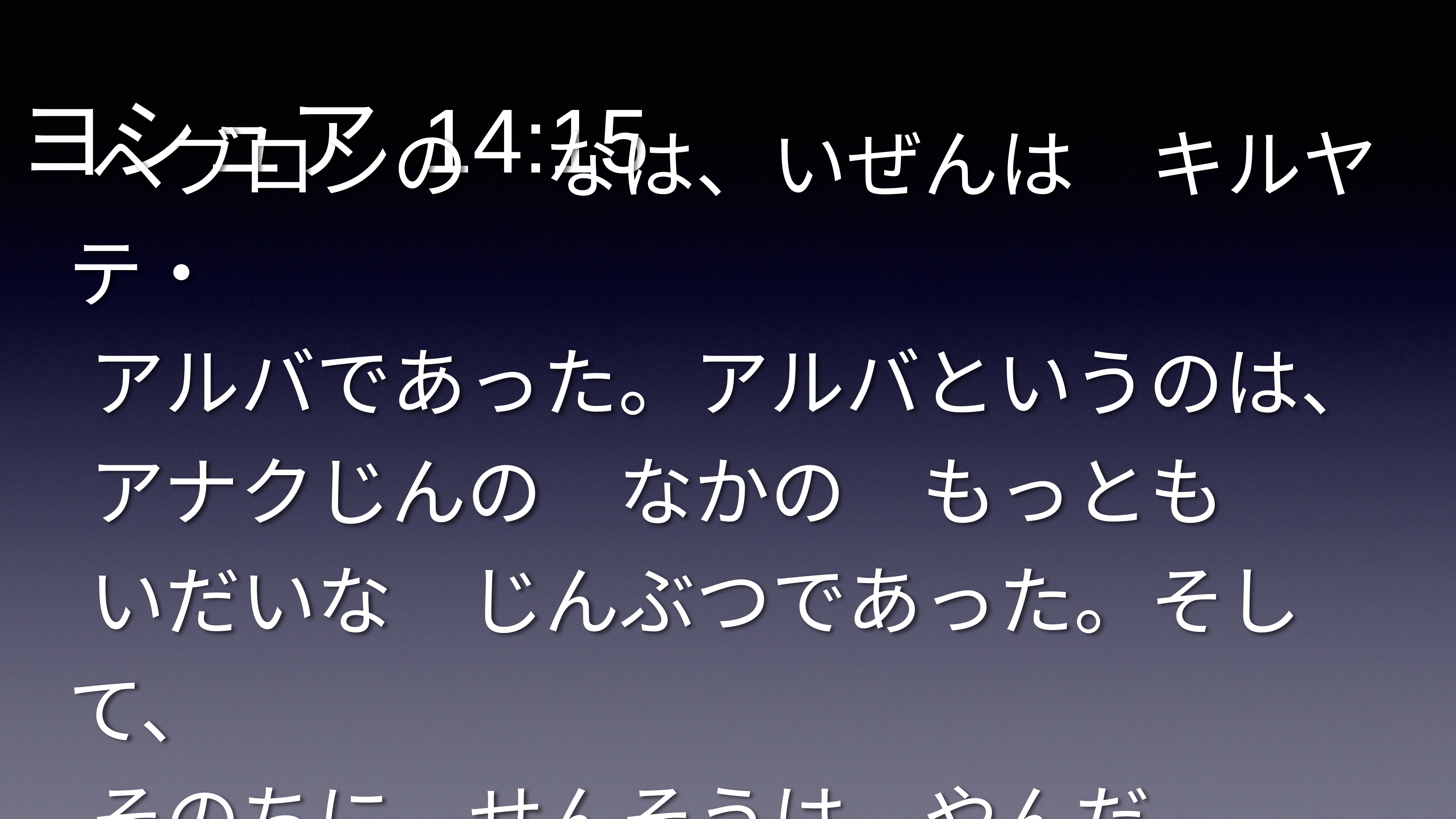

ヨシュア 14:15
ヘブロンの　なは、いぜんは　キルヤテ・
アルバであった。アルバというのは、
アナクじんの　なかの　もっとも
いだいな　じんぶつであった。そして、
そのちに　せんそうは　やんだ。